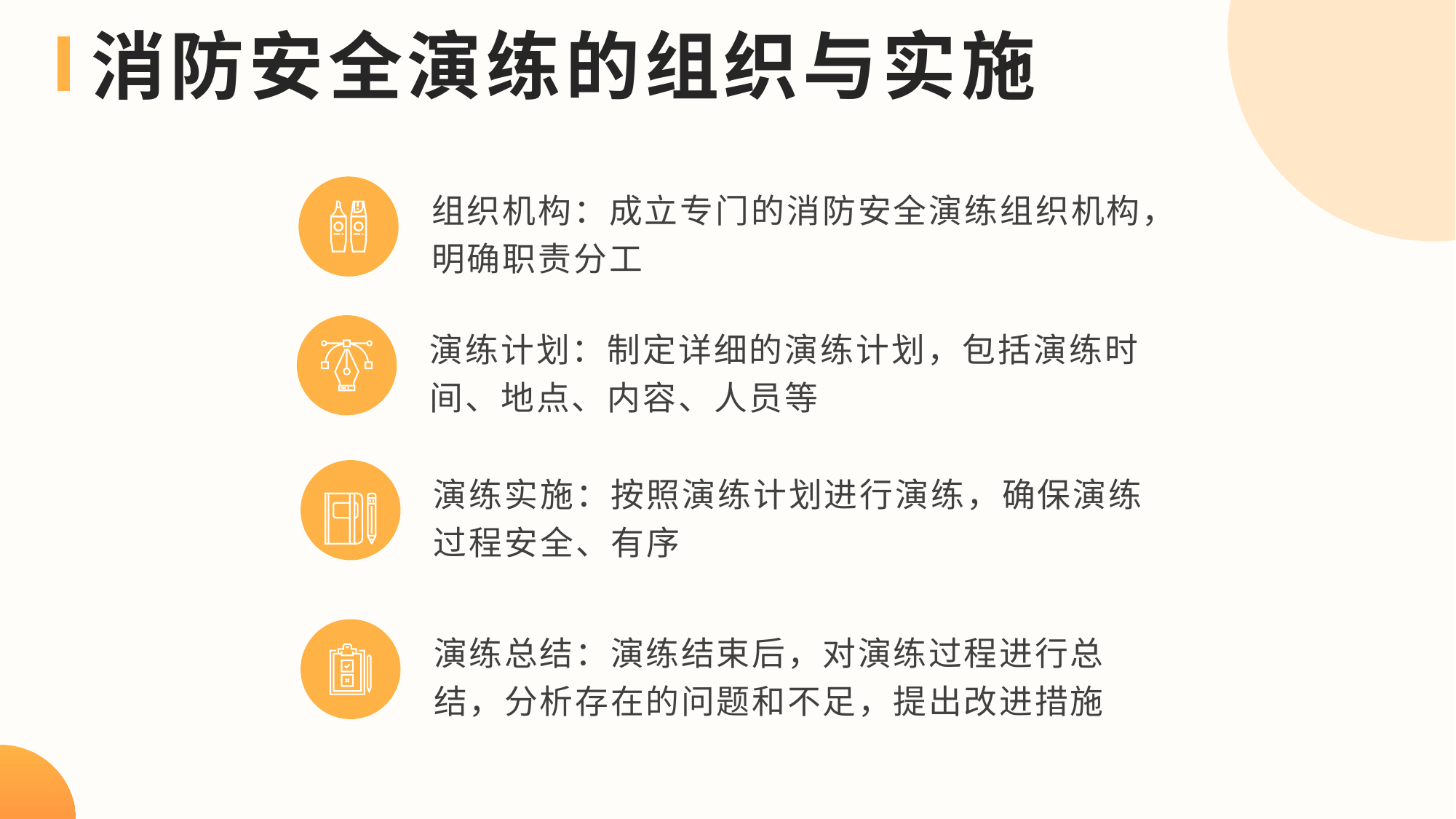

消防安全演练的组织与实施

组织机构：成立专门的消防安全演练组织机构，明确职责分工

演练计划：制定详细的演练计划，包括演练时间、地点、内容、人员等

演练实施：按照演练计划进行演练，确保演练过程安全、有序

演练总结：演练结束后，对演练过程进行总结，分析存在的问题和不足，提出改进措施